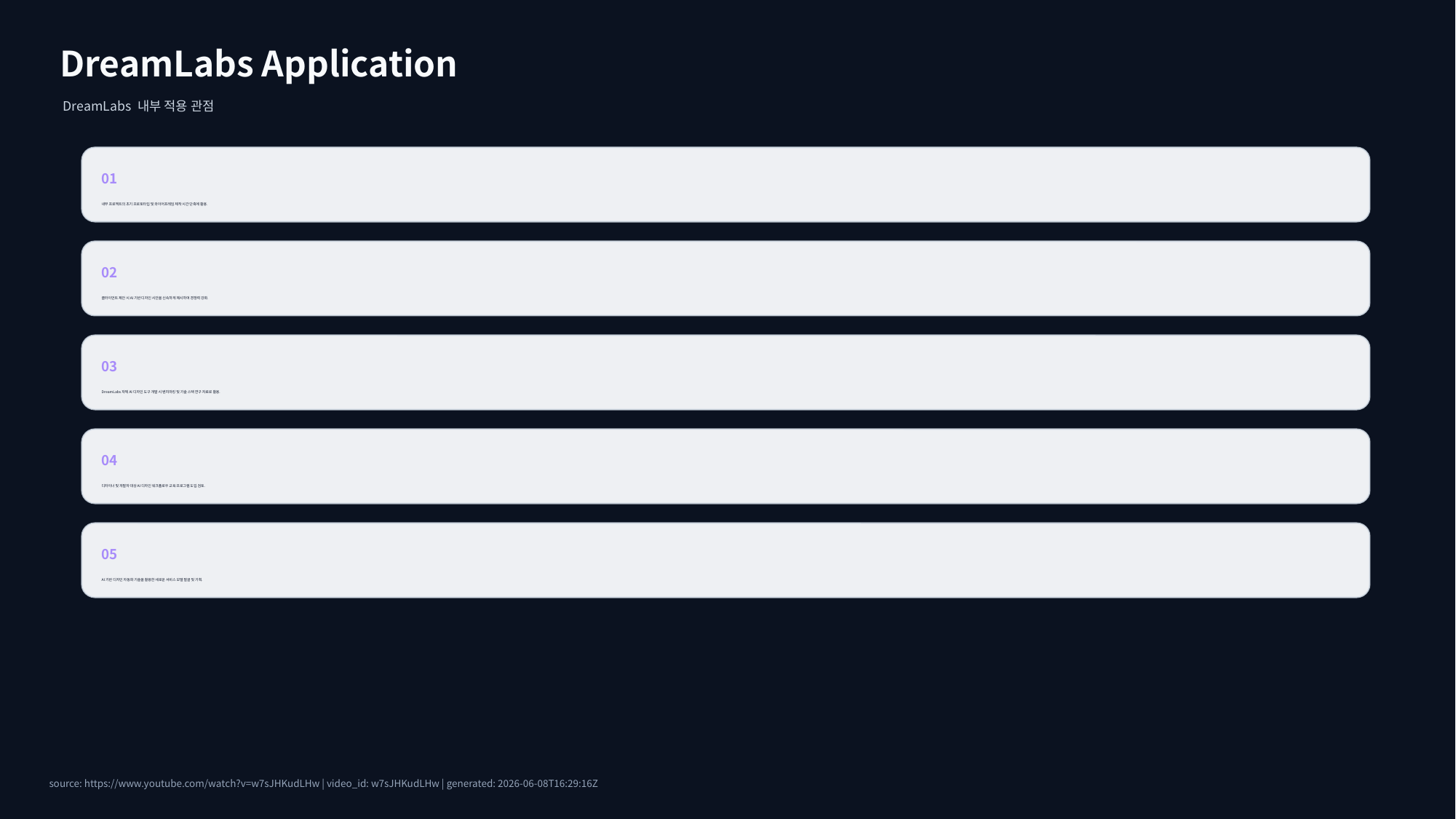

DreamLabs Application
DreamLabs 내부 적용 관점

01
내부 프로젝트의 초기 프로토타입 및 와이어프레임 제작 시간 단축에 활용.

02
클라이언트 제안 시 AI 기반 디자인 시안을 신속하게 제시하여 경쟁력 강화.

03
DreamLabs 자체 AI 디자인 도구 개발 시 벤치마킹 및 기술 스택 연구 자료로 활용.

04
디자이너 및 개발자 대상 AI 디자인 워크플로우 교육 프로그램 도입 검토.

05
AI 기반 디자인 자동화 기술을 활용한 새로운 서비스 모델 발굴 및 기획.
source: https://www.youtube.com/watch?v=w7sJHKudLHw | video_id: w7sJHKudLHw | generated: 2026-06-08T16:29:16Z